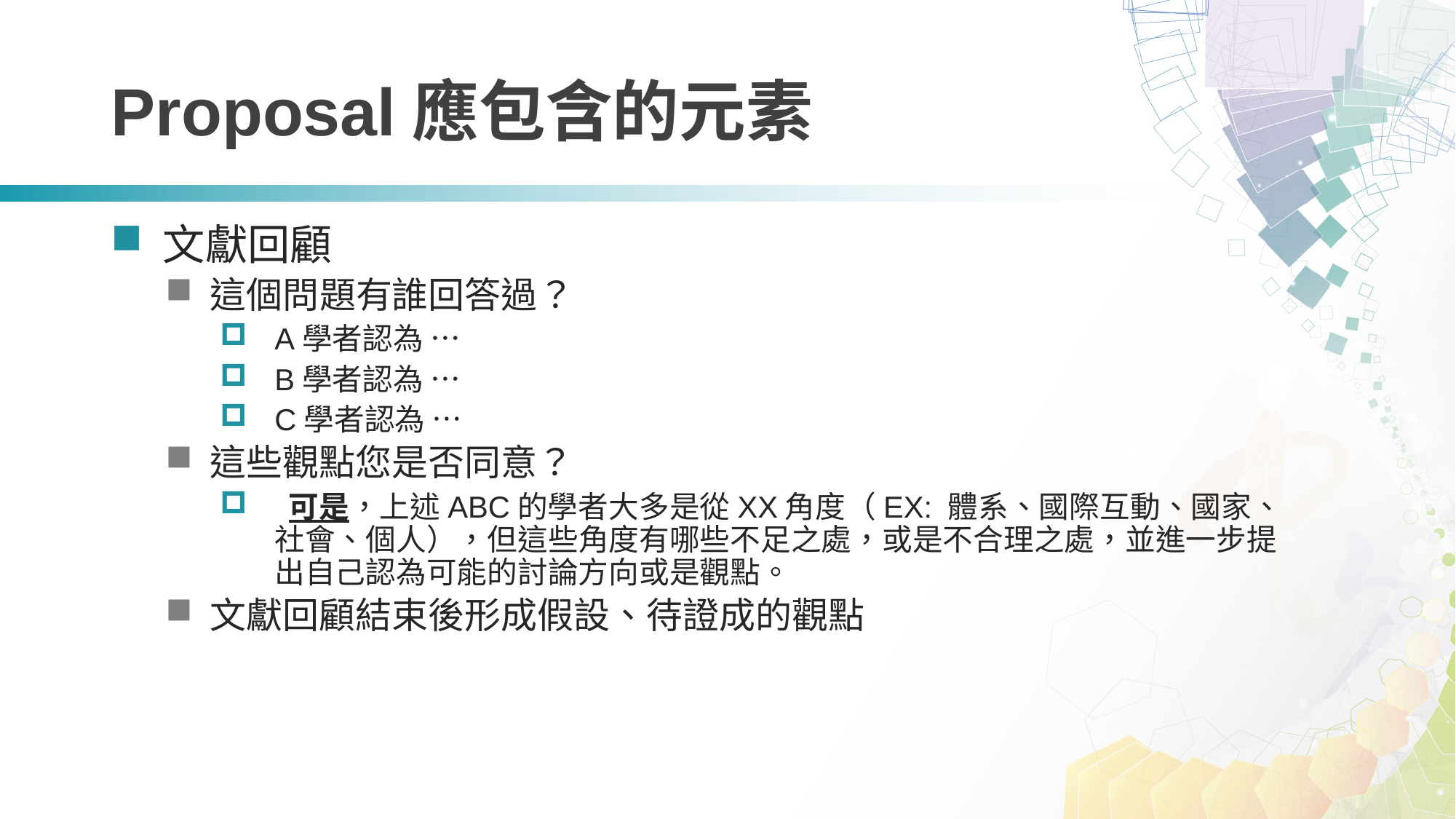

# Proposal應包含的元素
 文獻回顧
 這個問題有誰回答過？
A學者認為 …
B學者認為 …
C學者認為 …
 這些觀點您是否同意？
 可是，上述ABC的學者大多是從XX角度（EX: 體系、國際互動、國家、社會、個人），但這些角度有哪些不足之處，或是不合理之處，並進一步提出自己認為可能的討論方向或是觀點。
 文獻回顧結束後形成假設、待證成的觀點